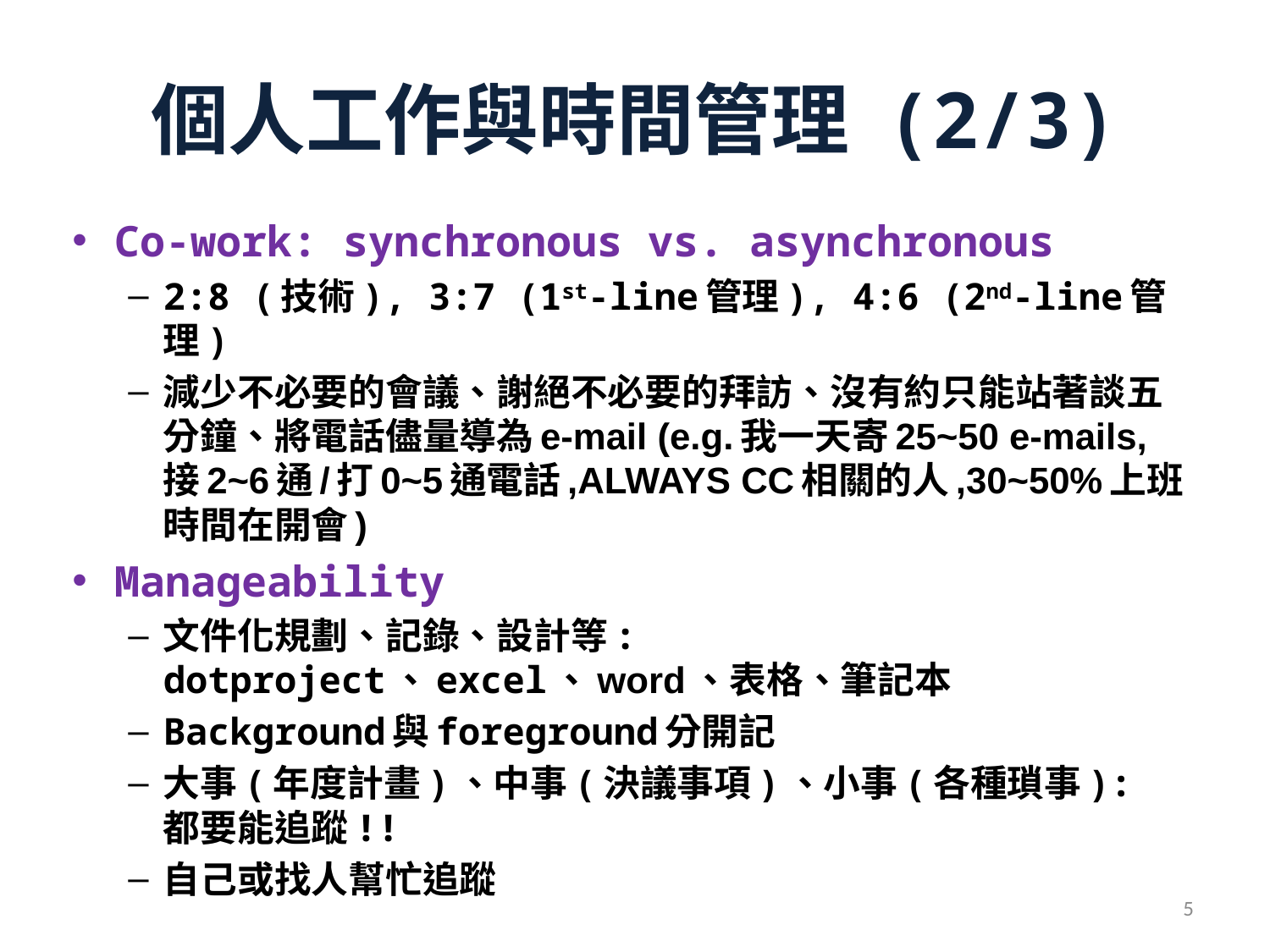

# 個人工作與時間管理 (2/3)
Co-work: synchronous vs. asynchronous
2:8 (技術), 3:7 (1st-line管理), 4:6 (2nd-line管理)
減少不必要的會議、謝絕不必要的拜訪、沒有約只能站著談五分鐘、將電話儘量導為e-mail (e.g.我一天寄25~50 e-mails,接2~6通/打0~5通電話,ALWAYS CC相關的人,30~50%上班時間在開會)
Manageability
文件化規劃、記錄、設計等: dotproject、excel、word、表格、筆記本
Background與foreground分開記
大事(年度計畫)、中事(決議事項)、小事(各種瑣事): 都要能追蹤!!
自己或找人幫忙追蹤
5